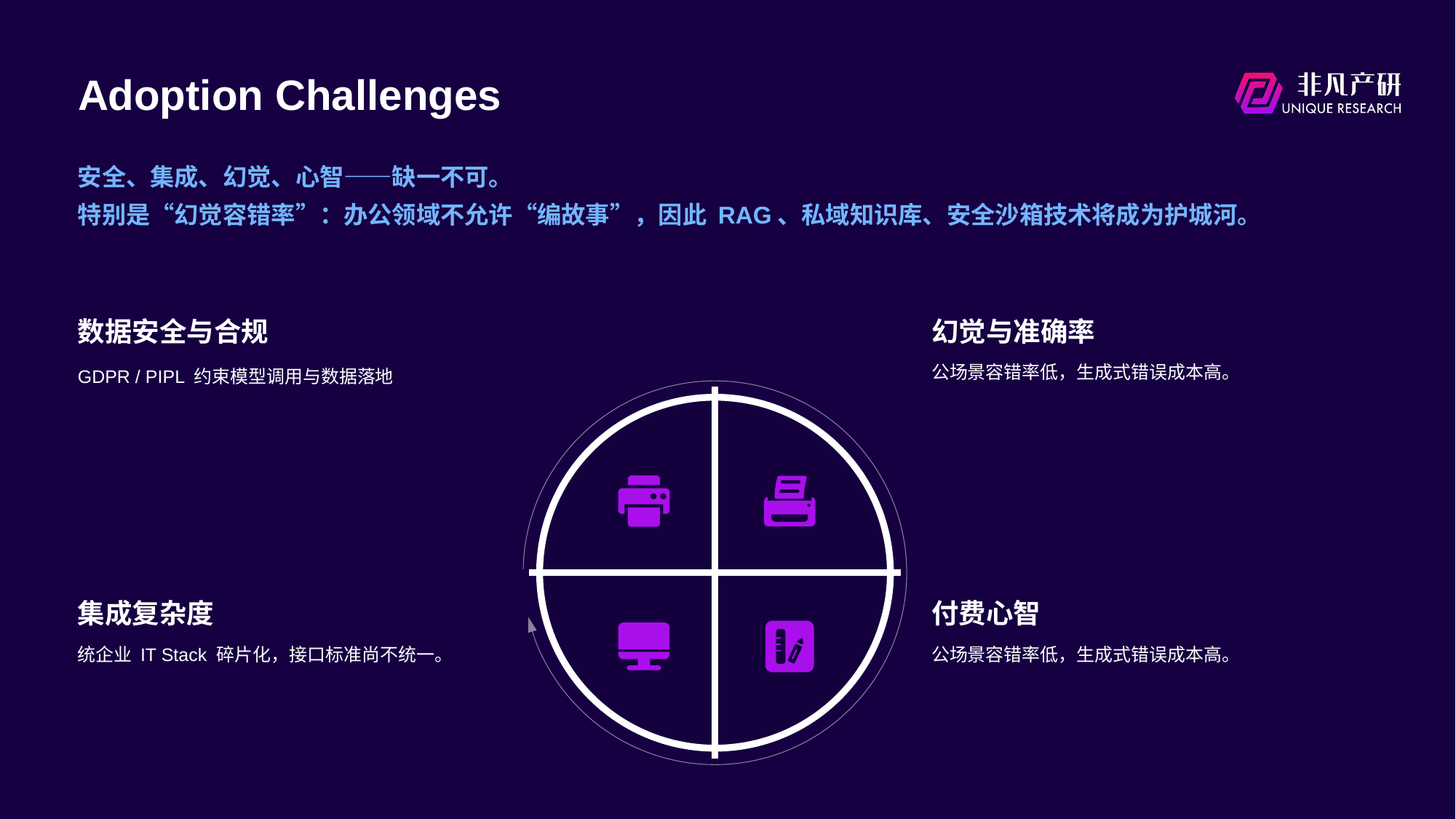

# Adoption Challenges
安全、集成、幻觉、心智——缺一不可。
特别是“幻觉容错率”：办公领域不允许“编故事”，因此 RAG、私域知识库、安全沙箱技术将成为护城河。
数据安全与合规
GDPR / PIPL 约束模型调用与数据落地
幻觉与准确率
公场景容错率低，生成式错误成本高。

集成复杂度
统企业 IT Stack 碎片化，接口标准尚不统一。
付费心智
公场景容错率低，生成式错误成本高。